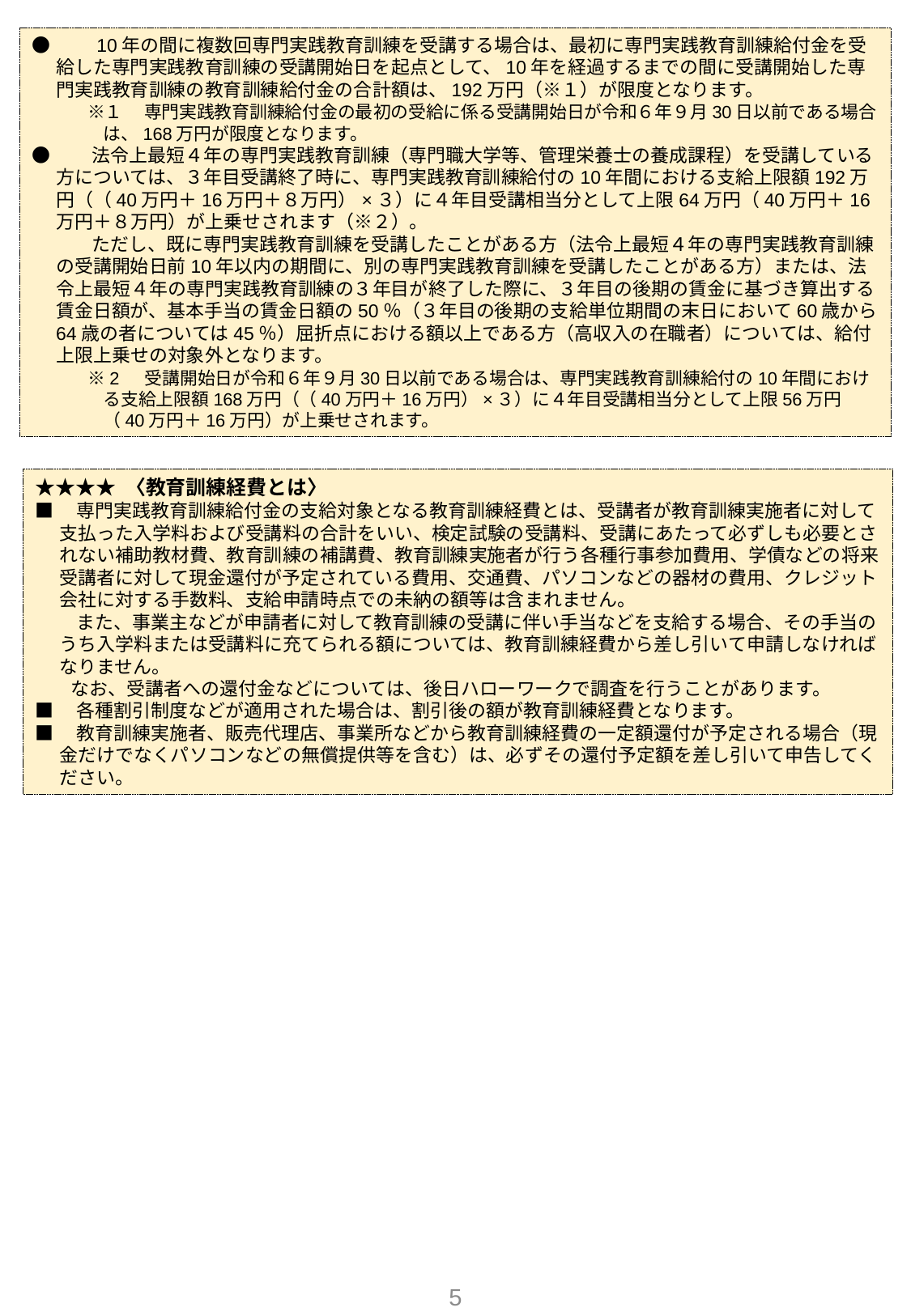

●　　10年の間に複数回専門実践教育訓練を受講する場合は、最初に専門実践教育訓練給付金を受給した専門実践教育訓練の受講開始日を起点として、10年を経過するまでの間に受講開始した専門実践教育訓練の教育訓練給付金の合計額は、192万円（※１）が限度となります。
　　　※１　 専門実践教育訓練給付金の最初の受給に係る受講開始日が令和６年９月30日以前である場合は、168万円が限度となります。
●　　法令上最短４年の専門実践教育訓練（専門職大学等、管理栄養士の養成課程）を受講している方については、３年目受講終了時に、専門実践教育訓練給付の10年間における支給上限額192万円（（40万円＋16万円＋８万円）×３）に４年目受講相当分として上限64万円（40万円＋16万円＋８万円）が上乗せされます（※２）。
　　　 ただし、既に専門実践教育訓練を受講したことがある方（法令上最短４年の専門実践教育訓練の受講開始日前10年以内の期間に、別の専門実践教育訓練を受講したことがある方）または、法令上最短４年の専門実践教育訓練の３年目が終了した際に、３年目の後期の賃金に基づき算出する賃金日額が、基本手当の賃金日額の50％（３年目の後期の支給単位期間の末日において60歳から64歳の者については45％）屈折点における額以上である方（高収入の在職者）については、給付上限上乗せの対象外となります。
　　　※2　 受講開始日が令和６年９月30日以前である場合は、専門実践教育訓練給付の10年間における支給上限額168万円（（40万円＋16万円）×３）に４年目受講相当分として上限56万円（40万円＋16万円）が上乗せされます。
★★★★ 〈教育訓練経費とは〉
■　専門実践教育訓練給付金の支給対象となる教育訓練経費とは、受講者が教育訓練実施者に対して支払った入学料および受講料の合計をいい、検定試験の受講料、受講にあたって必ずしも必要とされない補助教材費、教育訓練の補講費、教育訓練実施者が行う各種行事参加費用、学債などの将来受講者に対して現金還付が予定されている費用、交通費、パソコンなどの器材の費用、クレジット会社に対する手数料、支給申請時点での未納の額等は含まれません。
　　 また、事業主などが申請者に対して教育訓練の受講に伴い手当などを支給する場合、その手当のうち入学料または受講料に充てられる額については、教育訓練経費から差し引いて申請しなければなりません。
   　なお、受講者への還付金などについては、後日ハローワークで調査を行うことがあります。
■　各種割引制度などが適用された場合は、割引後の額が教育訓練経費となります。
■　教育訓練実施者、販売代理店、事業所などから教育訓練経費の一定額還付が予定される場合（現金だけでなくパソコンなどの無償提供等を含む）は、必ずその還付予定額を差し引いて申告してください。
5